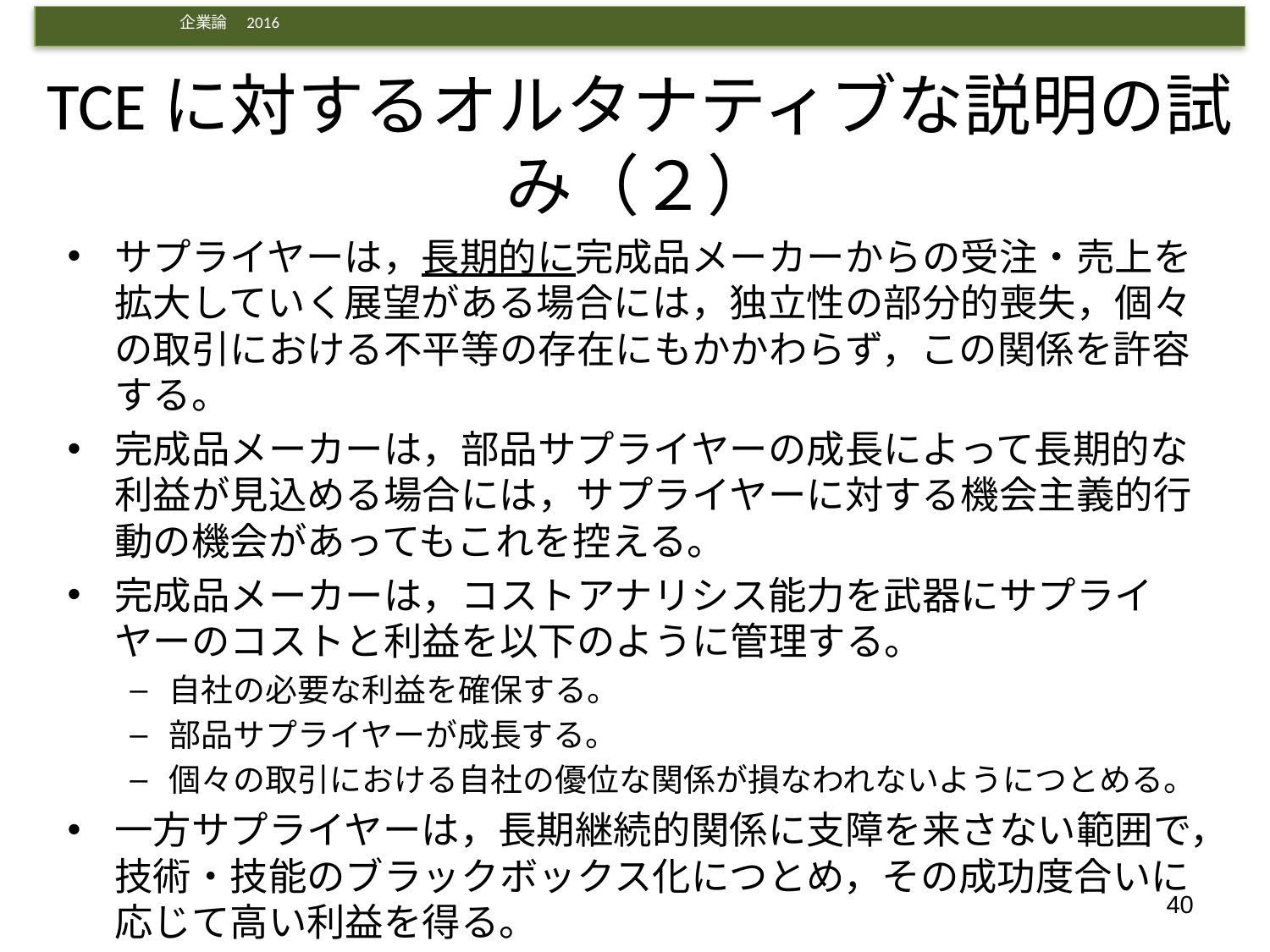

# TCEに対するオルタナティブな説明の試み（２）
サプライヤーは，長期的に完成品メーカーからの受注・売上を拡大していく展望がある場合には，独立性の部分的喪失，個々の取引における不平等の存在にもかかわらず，この関係を許容する。
完成品メーカーは，部品サプライヤーの成長によって長期的な利益が見込める場合には，サプライヤーに対する機会主義的行動の機会があってもこれを控える。
完成品メーカーは，コストアナリシス能力を武器にサプライヤーのコストと利益を以下のように管理する。
自社の必要な利益を確保する。
部品サプライヤーが成長する。
個々の取引における自社の優位な関係が損なわれないようにつとめる。
一方サプライヤーは，長期継続的関係に支障を来さない範囲で，技術・技能のブラックボックス化につとめ，その成功度合いに応じて高い利益を得る。

40